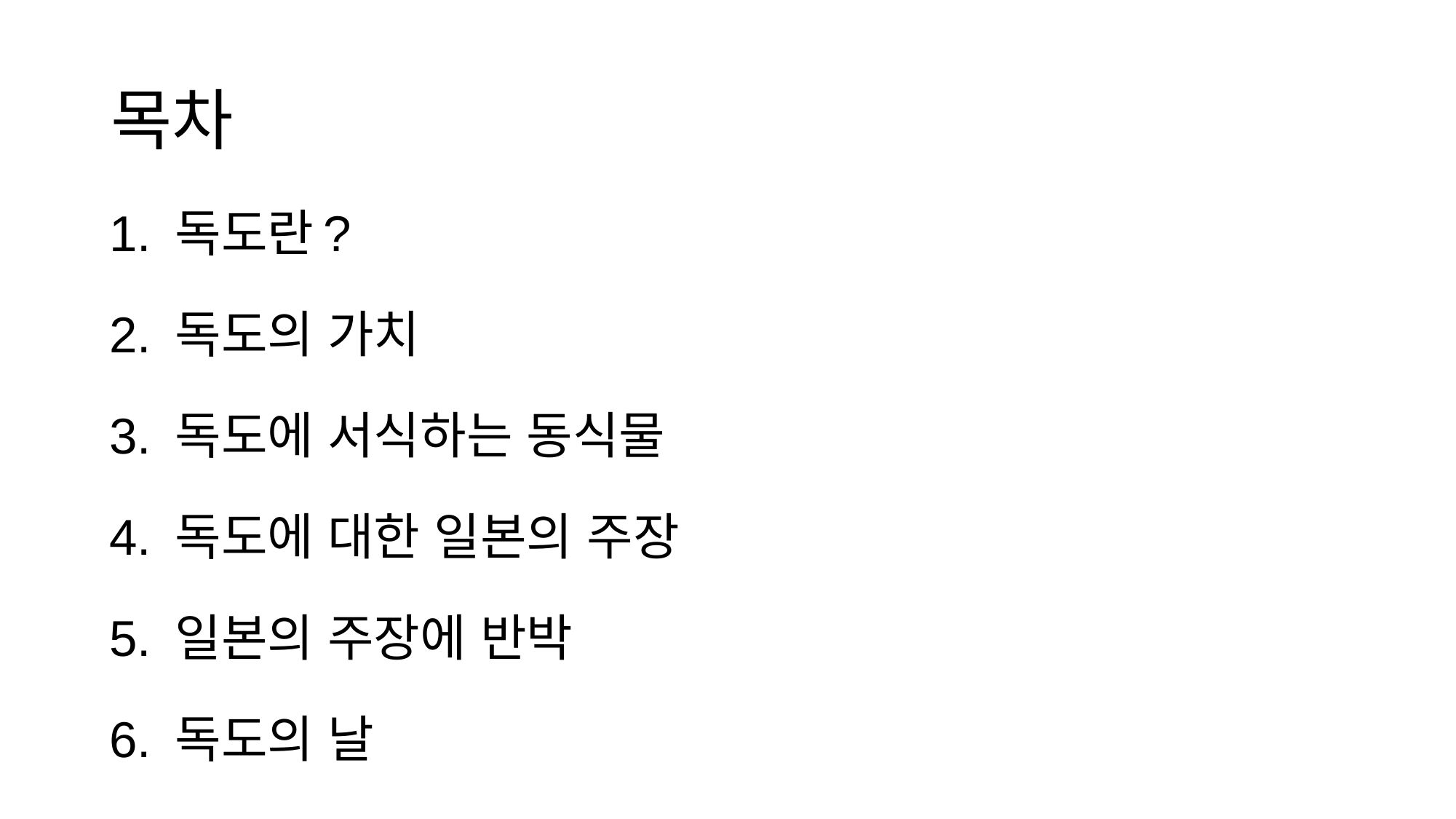

# 목차
1. 독도란?

2. 독도의 가치

3. 독도에 서식하는 동식물

4. 독도에 대한 일본의 주장

5. 일본의 주장에 반박

6. 독도의 날